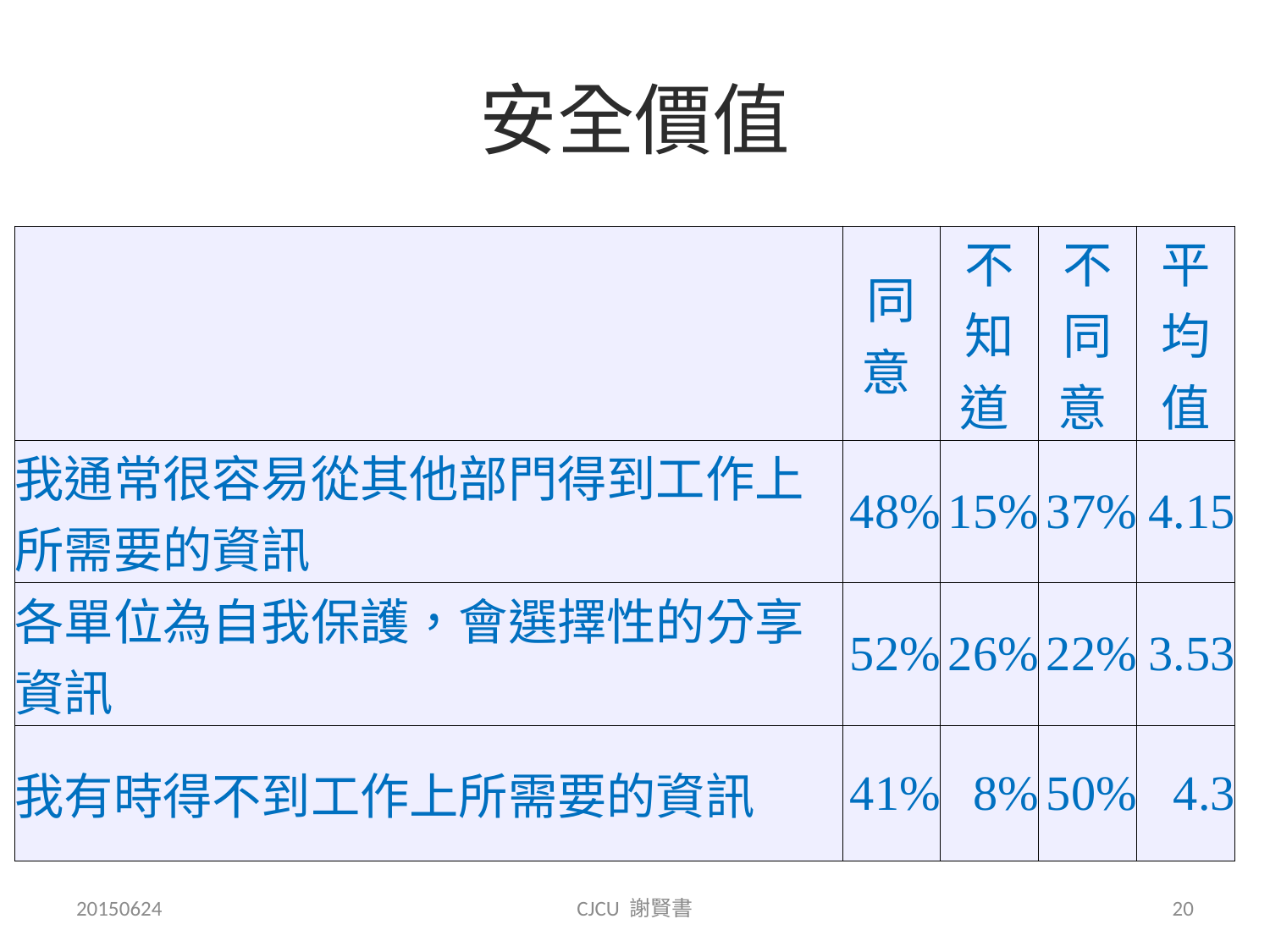

# 安全價值
|  | 同意 | 不知道 | 不同意 | 平均值 |
| --- | --- | --- | --- | --- |
| 我通常很容易從其他部門得到工作上所需要的資訊 | 48% | 15% | 37% | 4.15 |
| 各單位為自我保護，會選擇性的分享資訊 | 52% | 26% | 22% | 3.53 |
| 我有時得不到工作上所需要的資訊 | 41% | 8% | 50% | 4.3 |
20150624
CJCU 謝賢書
20